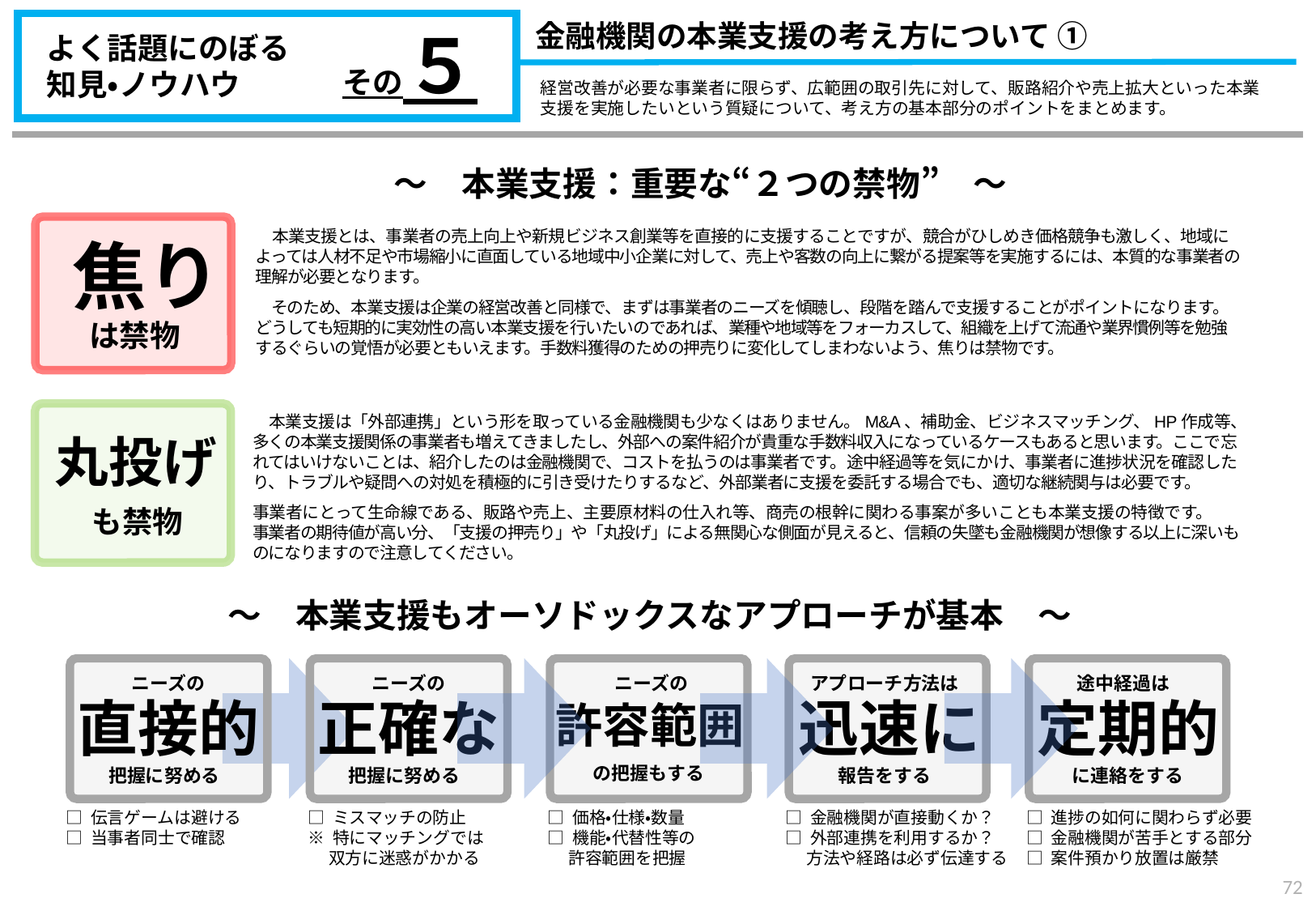

金融機関の本業支援の考え方について ①

その５
よく話題にのぼる
知見・ノウハウ
経営改善が必要な事業者に限らず、広範囲の取引先に対して、販路紹介や売上拡大といった本業
支援を実施したいという質疑について、考え方の基本部分のポイントをまとめます。
～　本業支援：重要な“２つの禁物”　～

焦り
は禁物
　本業支援とは、事業者の売上向上や新規ビジネス創業等を直接的に支援することですが、競合がひしめき価格競争も激しく、地域によっては人材不足や市場縮小に直面している地域中小企業に対して、売上や客数の向上に繋がる提案等を実施するには、本質的な事業者の理解が必要となります。
　そのため、本業支援は企業の経営改善と同様で、まずは事業者のニーズを傾聴し、段階を踏んで支援することがポイントになります。どうしても短期的に実効性の高い本業支援を行いたいのであれば、業種や地域等をフォーカスして、組織を上げて流通や業界慣例等を勉強するぐらいの覚悟が必要ともいえます。手数料獲得のための押売りに変化してしまわないよう、焦りは禁物です。

丸投げ
も禁物
　本業支援は「外部連携」という形を取っている金融機関も少なくはありません。M&A、補助金、ビジネスマッチング、HP作成等、多くの本業支援関係の事業者も増えてきましたし、外部への案件紹介が貴重な手数料収入になっているケースもあると思います。ここで忘れてはいけないことは、紹介したのは金融機関で、コストを払うのは事業者です。途中経過等を気にかけ、事業者に進捗状況を確認したり、トラブルや疑問への対処を積極的に引き受けたりするなど、外部業者に支援を委託する場合でも、適切な継続関与は必要です。
事業者にとって生命線である、販路や売上、主要原材料の仕入れ等、商売の根幹に関わる事案が多いことも本業支援の特徴です。
事業者の期待値が高い分、「支援の押売り」や「丸投げ」による無関心な側面が見えると、信頼の失墜も金融機関が想像する以上に深いものになりますので注意してください。
～　本業支援もオーソドックスなアプローチが基本　～

途中経過は
定期的
に連絡をする

アプローチ方法は
迅速に
報告をする

ニーズの
許容範囲
の把握もする

ニーズの
直接的
把握に努める

ニーズの
正確な
把握に努める
□ 伝言ゲームは避ける
□ 当事者同士で確認

□ ミスマッチの防止
※ 特にマッチングでは
　 双方に迷惑がかかる

□ 価格・仕様・数量
□ 機能・代替性等の
　 許容範囲を把握

□ 金融機関が直接動くか？
□ 外部連携を利用するか？
　 方法や経路は必ず伝達する

□ 進捗の如何に関わらず必要
□ 金融機関が苦手とする部分
□ 案件預かり放置は厳禁

72